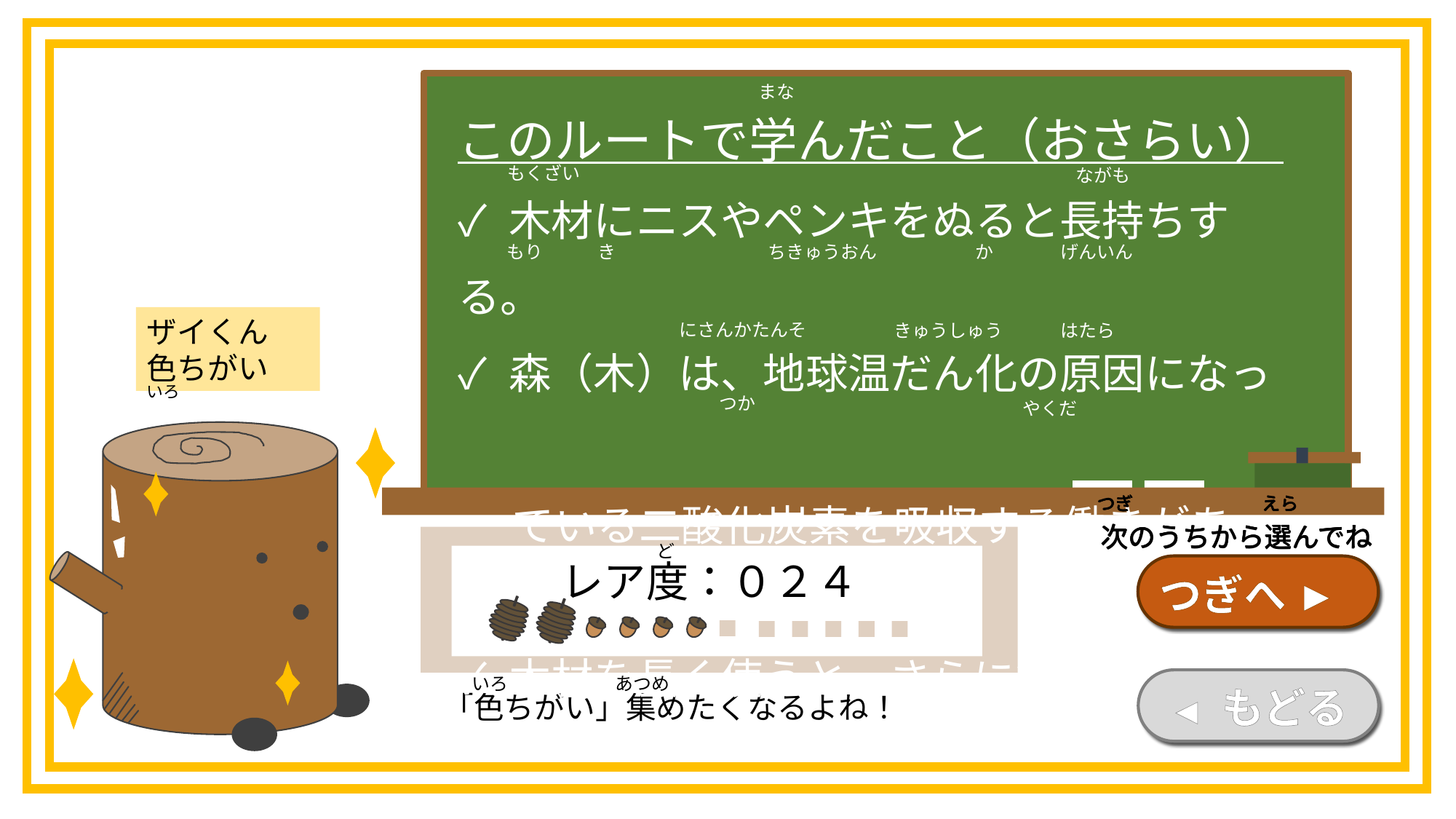

まな
このルートで学んだこと（おさらい）
✓ 木材にニスやペンキをぬると長持ちする。
✓ 森（木）は、地球温だん化の原因になっ
　 ている二酸化炭素を吸収する働きがある。
✓ 木材を長く使うと、さらに役立つ。
もくざい
ながも
ちきゅうおん
か
げんいん
もり
き
ザイくん
色ちがい
にさんかたんそ
きゅうしゅう
はたら
いろ
つか
やくだ

つぎ
えら
次のうちから選んでね
つぎ
えら
次のうちから選んでね
つぎ
えら
次のうちから選んでね
つぎ
えら
次のうちから選んでね

ど

レア度：０２４

つぎへ ►

あつめ
いろ

◄ もどる
「色ちがい」集めたくなるよね！